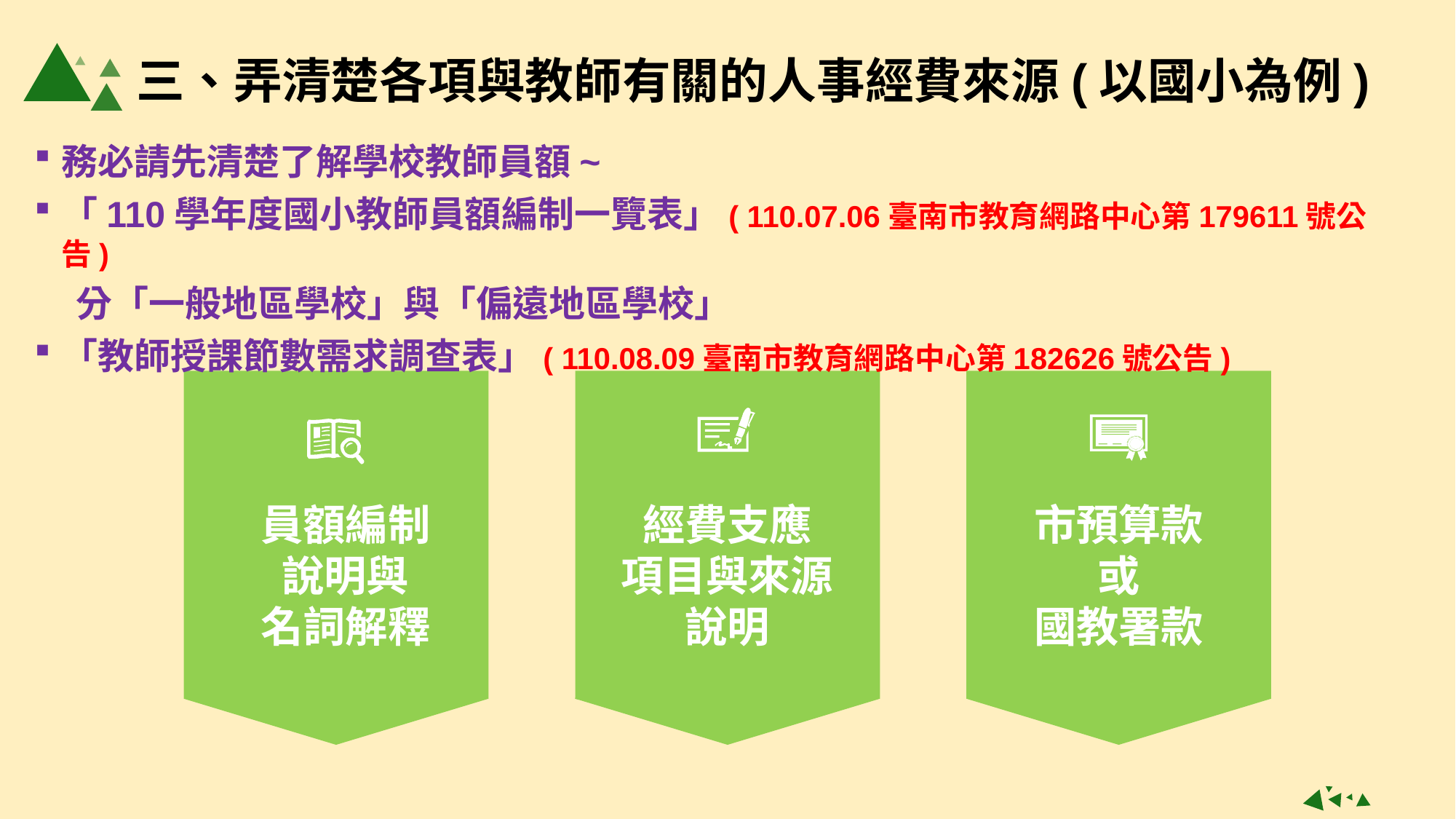

三、弄清楚各項與教師有關的人事經費來源(以國小為例)

務必請先清楚了解學校教師員額~
「110學年度國小教師員額編制一覽表」( 110.07.06臺南市教育網路中心第179611號公告)
     分「一般地區學校」與「偏遠地區學校」
「教師授課節數需求調查表」( 110.08.09臺南市教育網路中心第182626號公告)

市預算款或
國教署款
員額編制說明與
名詞解釋
經費支應
項目與來源說明